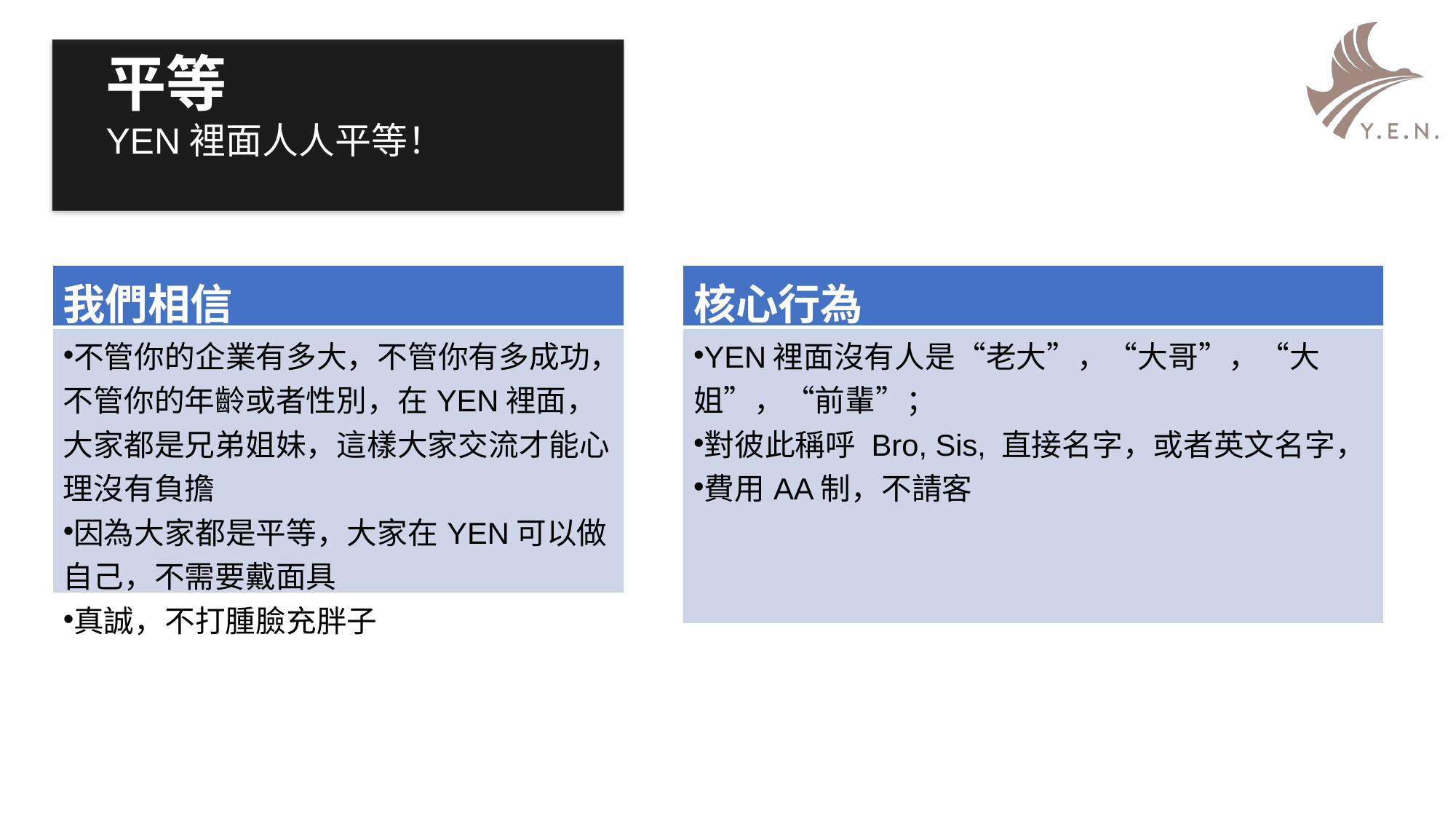

平等
YEN裡面人人平等！
| 我們相信 |
| --- |
| 不管你的企業有多大，不管你有多成功，不管你的年齡或者性別，在YEN裡面，大家都是兄弟姐妹，這樣大家交流才能心理沒有負擔 因為大家都是平等，大家在YEN可以做自己，不需要戴面具 真誠，不打腫臉充胖子 |
| 核心行為 |
| --- |
| YEN裡面沒有人是“老大”，“大哥”，“大姐”，“前輩”； 對彼此稱呼 Bro, Sis, 直接名字，或者英文名字， 費用AA制，不請客 |